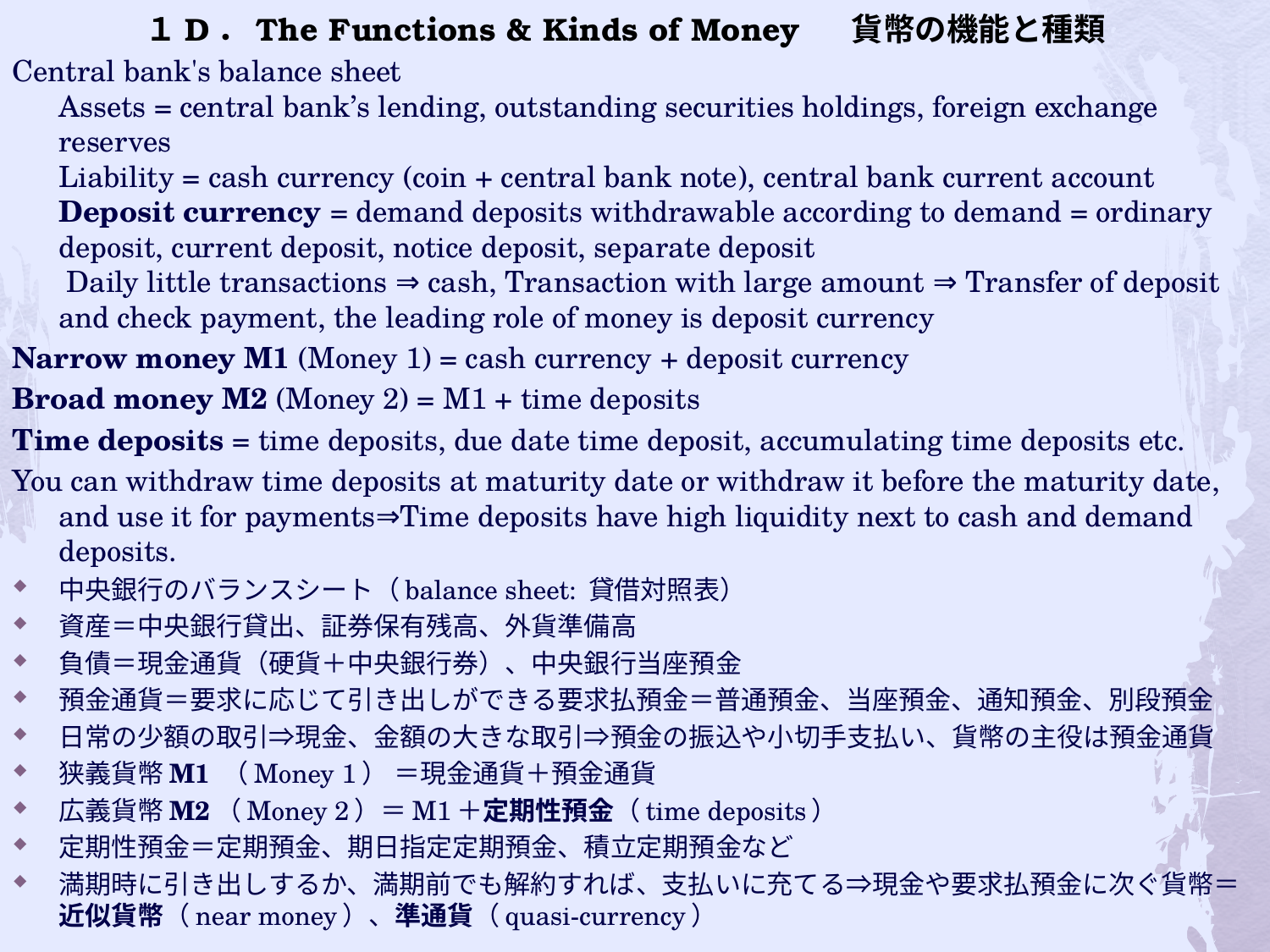

# １D．The Functions & Kinds of Money    貨幣の機能と種類
Central bank's balance sheet
Assets = central bank’s lending, outstanding securities holdings, foreign exchange reserves
Liability = cash currency (coin + central bank note), central bank current account
Deposit currency = demand deposits withdrawable according to demand = ordinary deposit, current deposit, notice deposit, separate deposit
 Daily little transactions ⇒ cash, Transaction with large amount ⇒ Transfer of deposit and check payment, the leading role of money is deposit currency
Narrow money M1 (Money 1) = cash currency + deposit currency
Broad money M2 (Money 2) = M1 + time deposits
Time deposits = time deposits, due date time deposit, accumulating time deposits etc.
You can withdraw time deposits at maturity date or withdraw it before the maturity date, and use it for payments⇒Time deposits have high liquidity next to cash and demand deposits.
中央銀行のバランスシート（balance sheet: 貸借対照表）
資産＝中央銀行貸出、証券保有残高、外貨準備高
負債＝現金通貨（硬貨＋中央銀行券）、中央銀行当座預金
預金通貨＝要求に応じて引き出しができる要求払預金＝普通預金、当座預金、通知預金、別段預金
日常の少額の取引⇒現金、金額の大きな取引⇒預金の振込や小切手支払い、貨幣の主役は預金通貨
狭義貨幣M1 （Money 1） ＝現金通貨＋預金通貨
広義貨幣M2（Money 2）＝M1＋定期性預金（time deposits）
定期性預金＝定期預金、期日指定定期預金、積立定期預金など
満期時に引き出しするか、満期前でも解約すれば、支払いに充てる⇒現金や要求払預金に次ぐ貨幣＝近似貨幣（near money）、準通貨（quasi-currency）